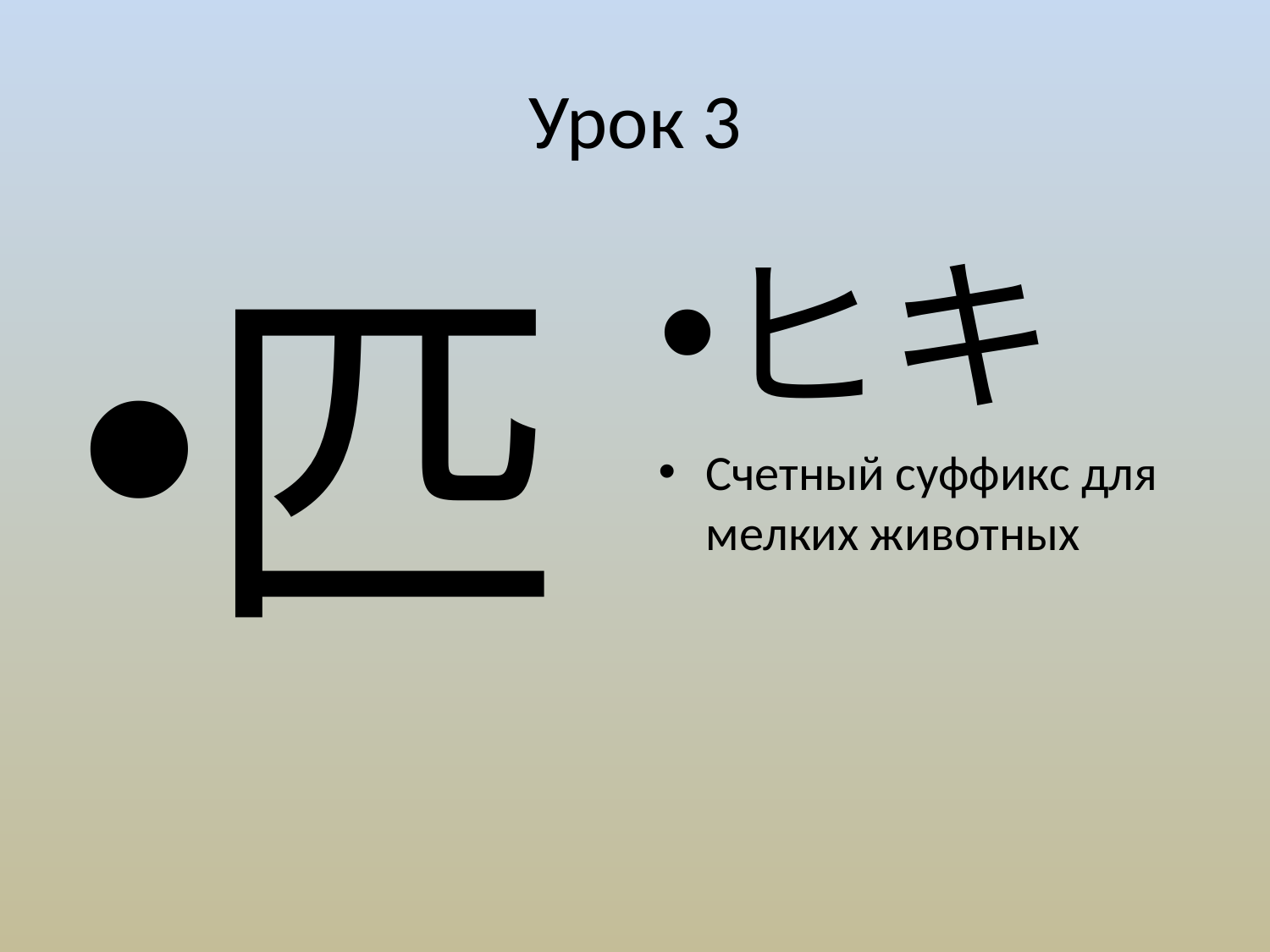

# Урок 3
匹

ヒキ
Счетный суффикс для мелких животных